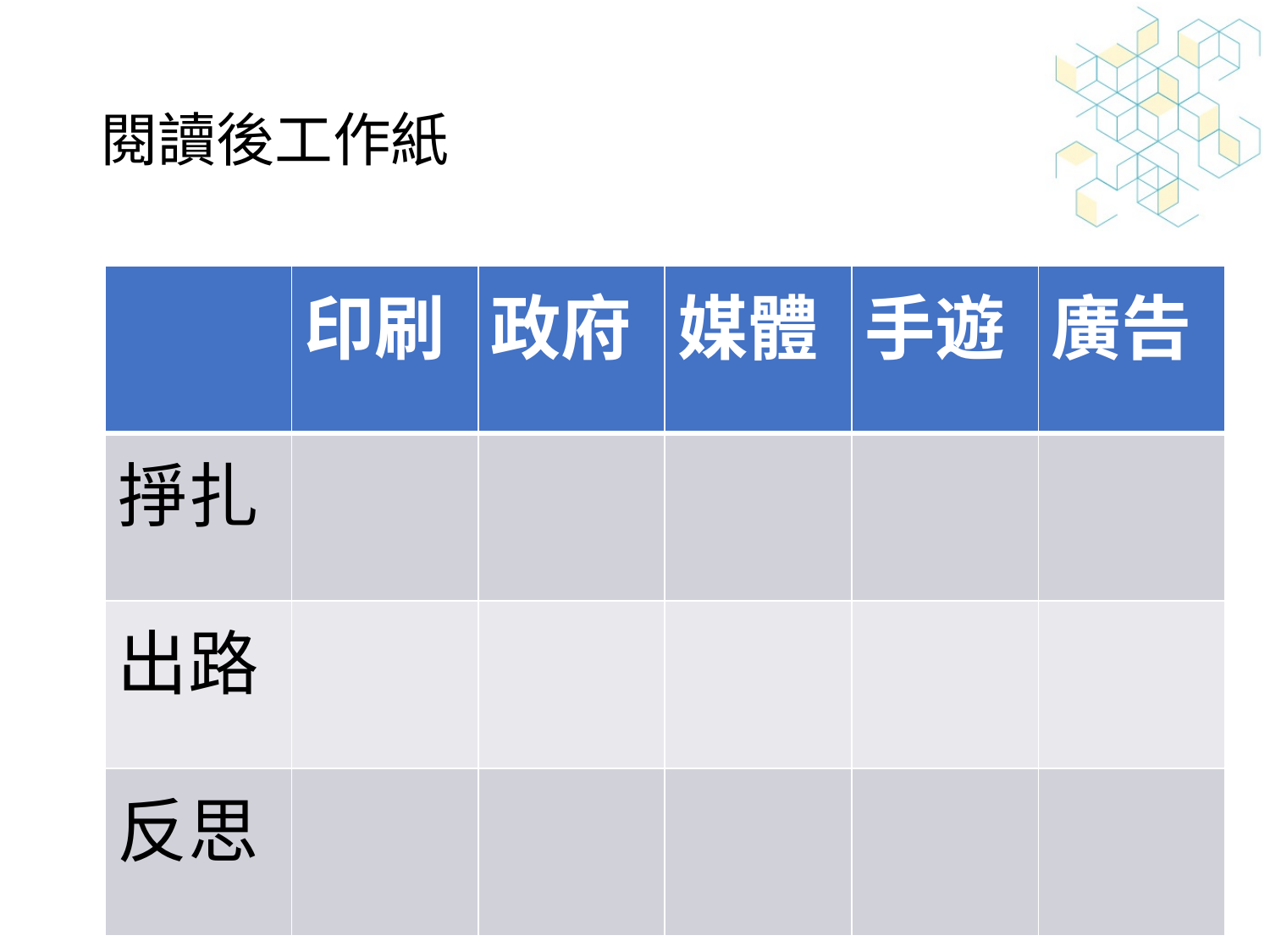

# 閱讀後工作紙
|  | 印刷 | 政府 | 媒體 | 手遊 | 廣告 |
| --- | --- | --- | --- | --- | --- |
| 掙扎 |  |  |  |  |  |
| 出路 |  |  |  |  |  |
| 反思 |  |  |  |  |  |